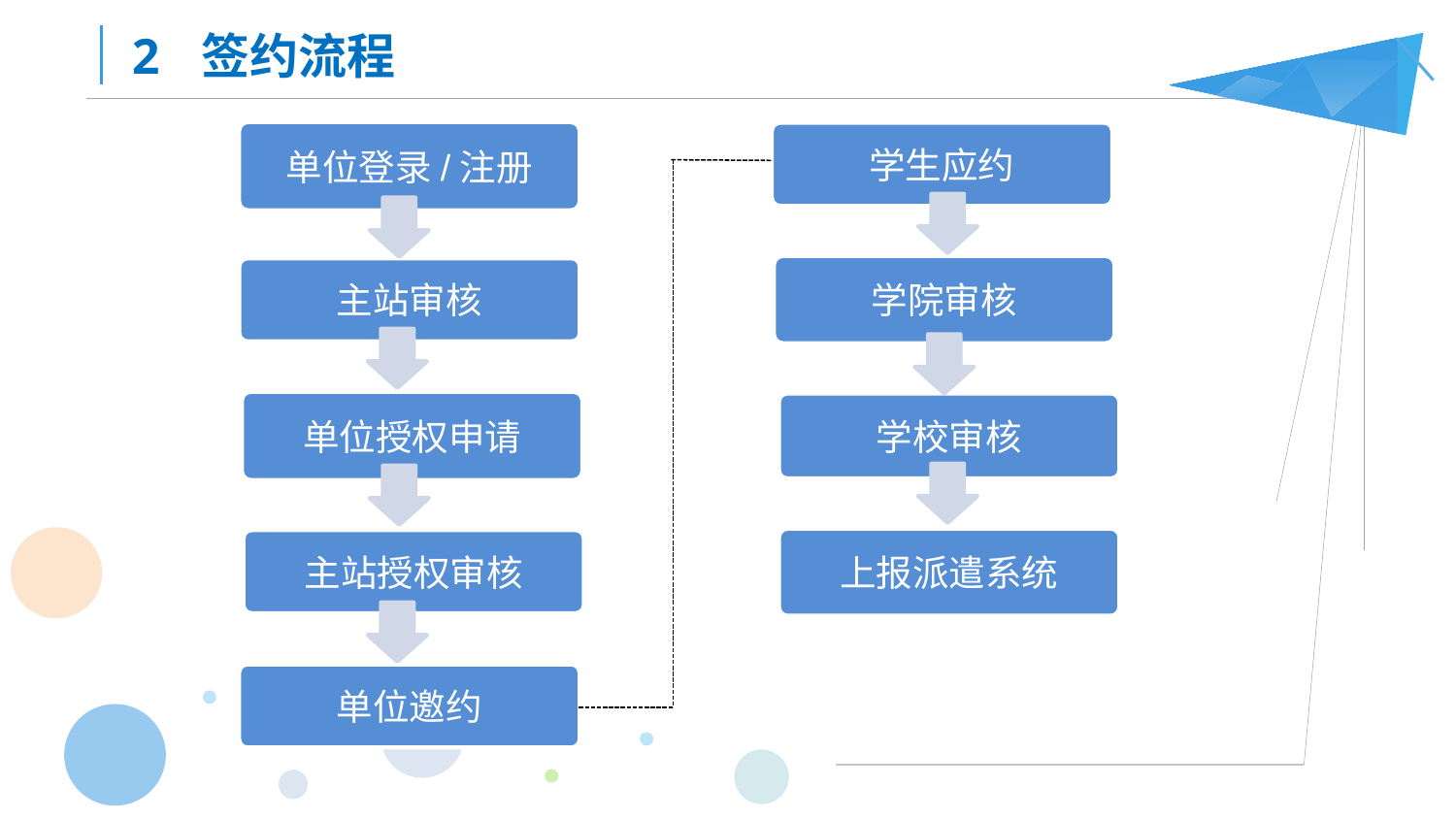

2 签约流程
单位登录/注册
学生应约

学院审核
主站审核

单位授权申请
学校审核

上报派遣系统
主站授权审核

单位邀约